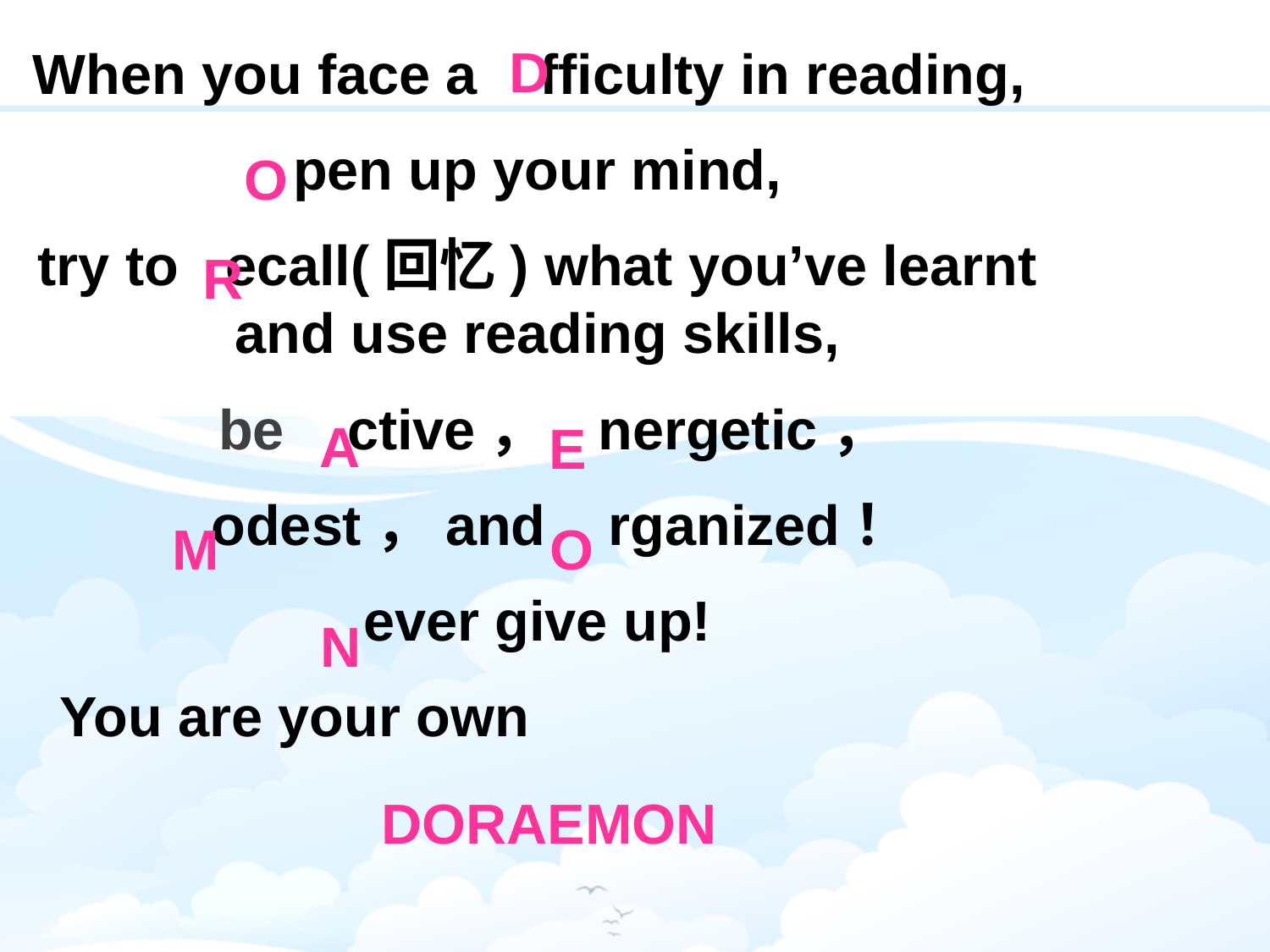

D
When you face a    fficulty in reading,
pen up your mind,
try to   ecall(回忆) what you’ve learnt and use reading skills,
  be    ctive，   nergetic，
   odest，and    rganized！
ever give up!
You are your own
O
R
A
E
M
O
N
DORAEMON